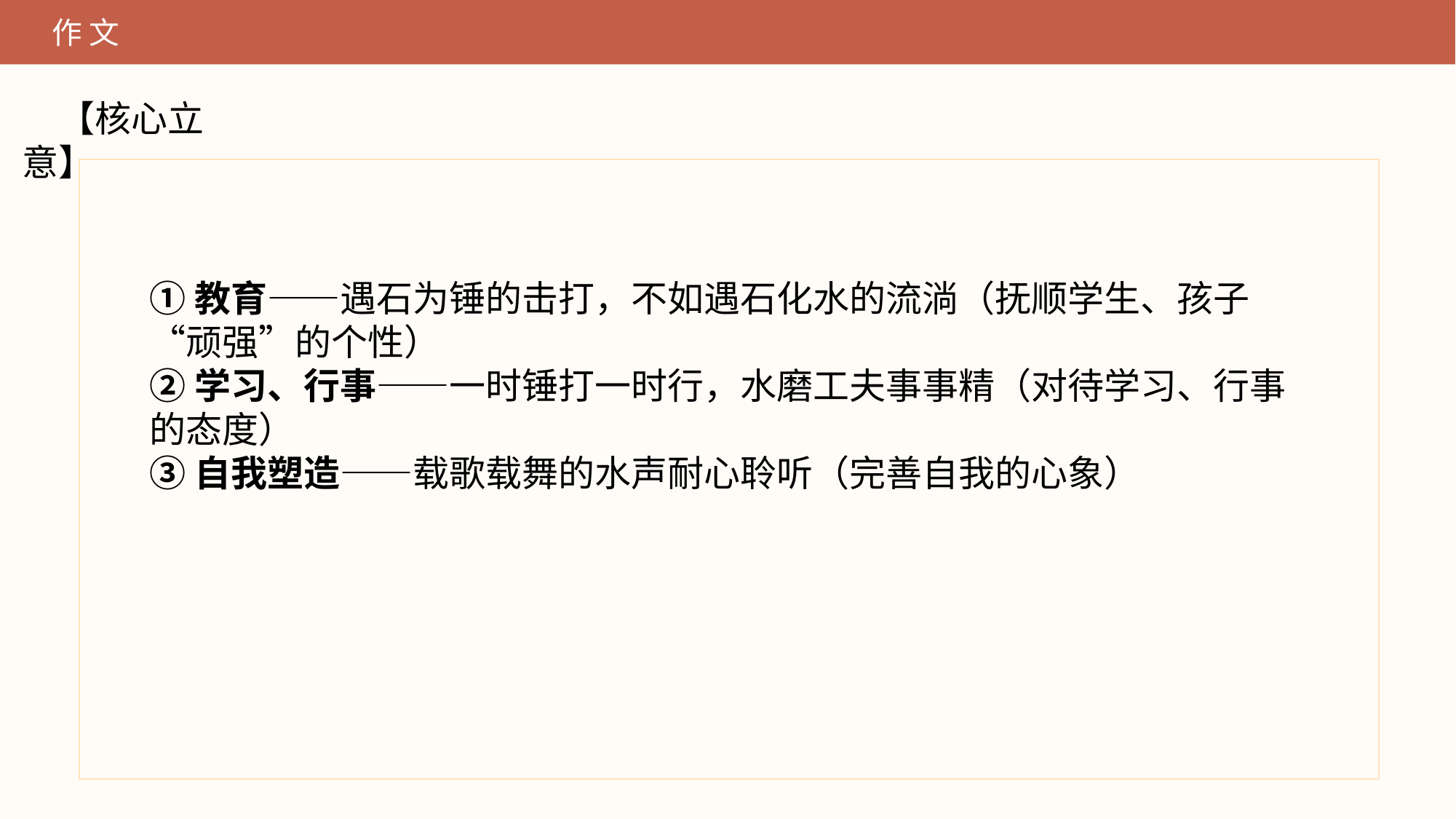

作 文
【核心立意】

①教育——遇石为锤的击打，不如遇石化水的流淌（抚顺学生、孩子“顽强”的个性）
②学习、行事——一时锤打一时行，水磨工夫事事精（对待学习、行事的态度）
③自我塑造——载歌载舞的水声耐心聆听（完善自我的心象）